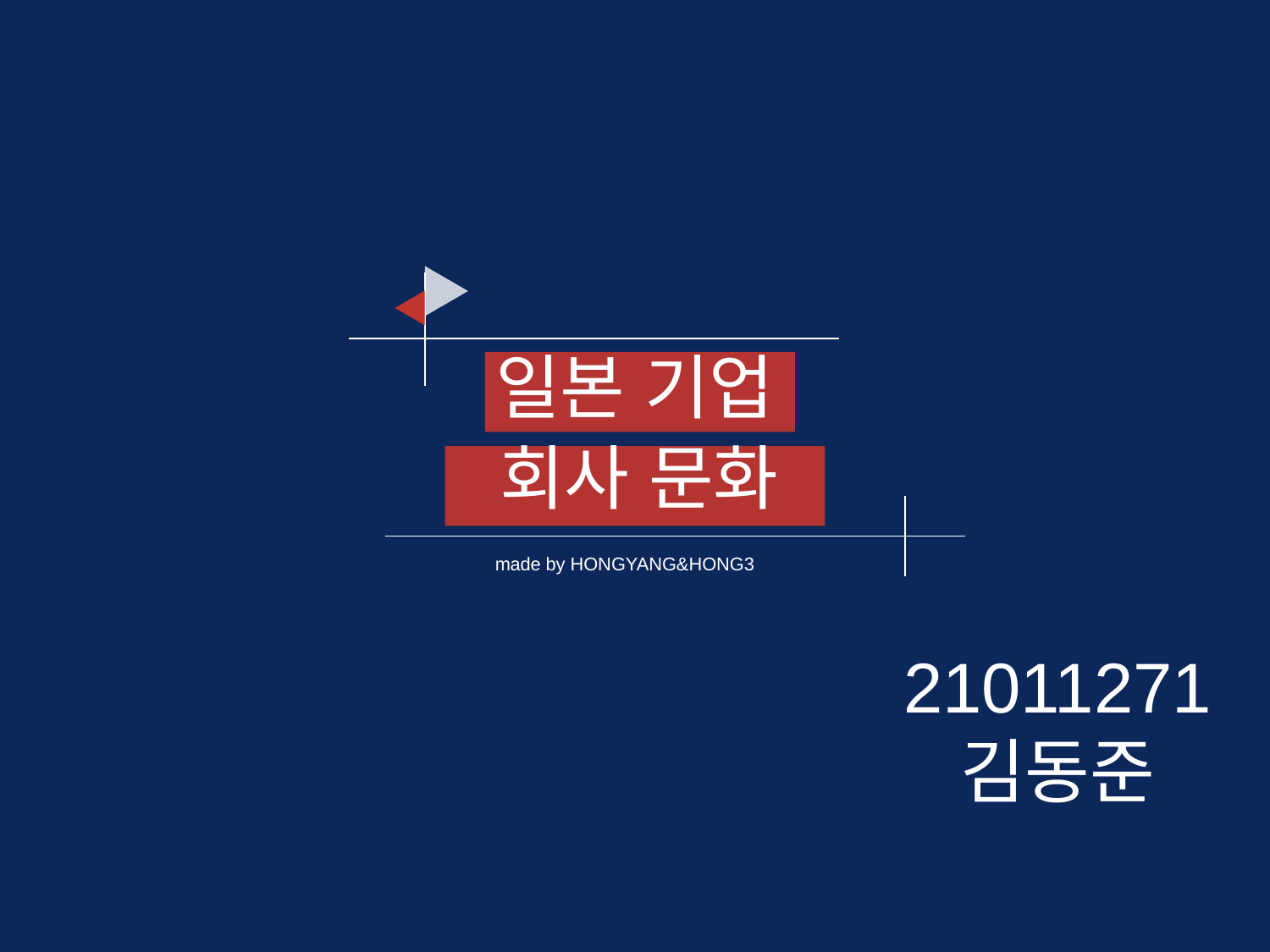

일본 기업

회사 문화

made by HONGYANG&HONG3
21011271
김동준